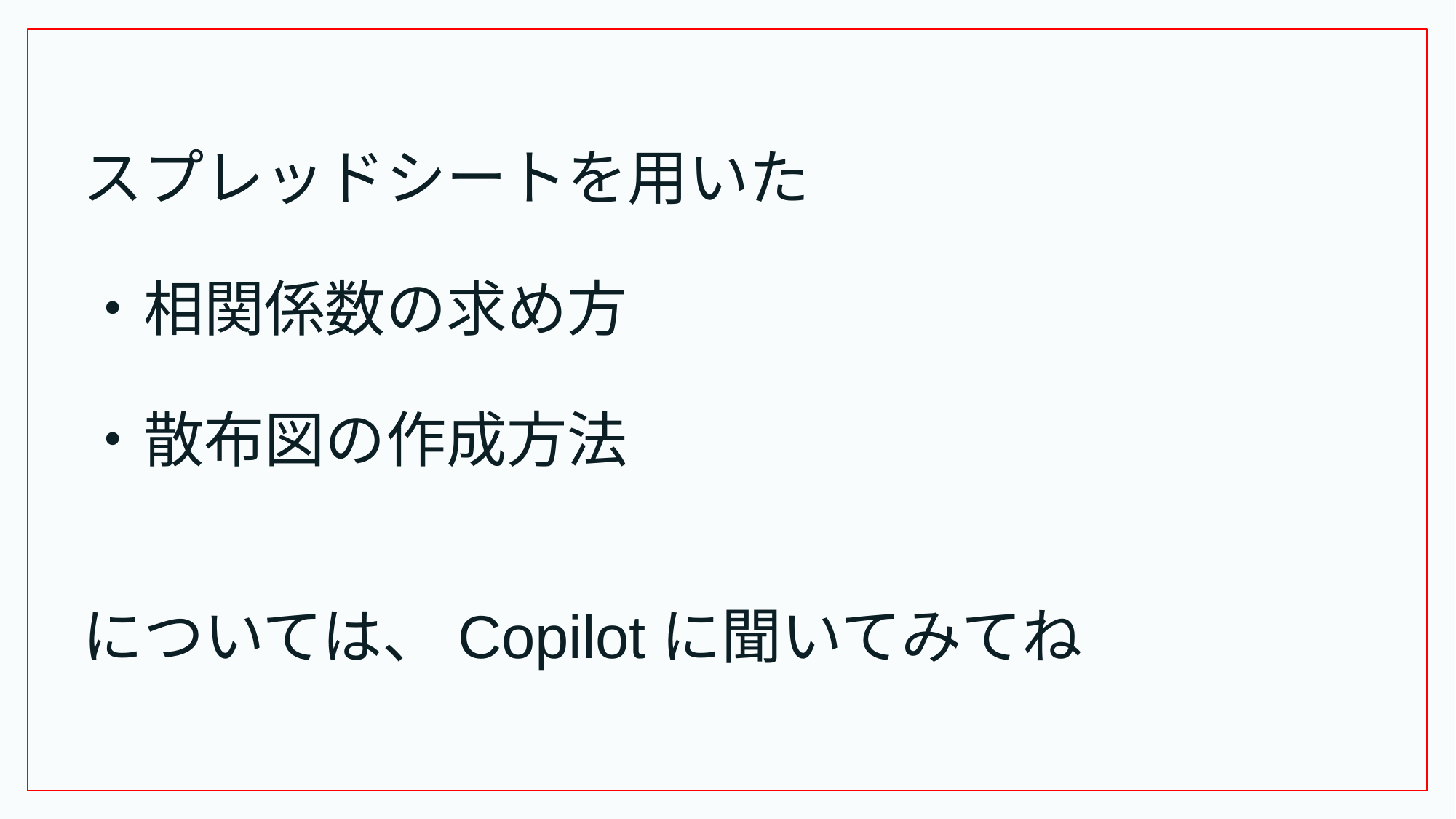

# スプレッドシートを用いた ・相関係数の求め方 ・散布図の作成方法 については、Copilotに聞いてみてね